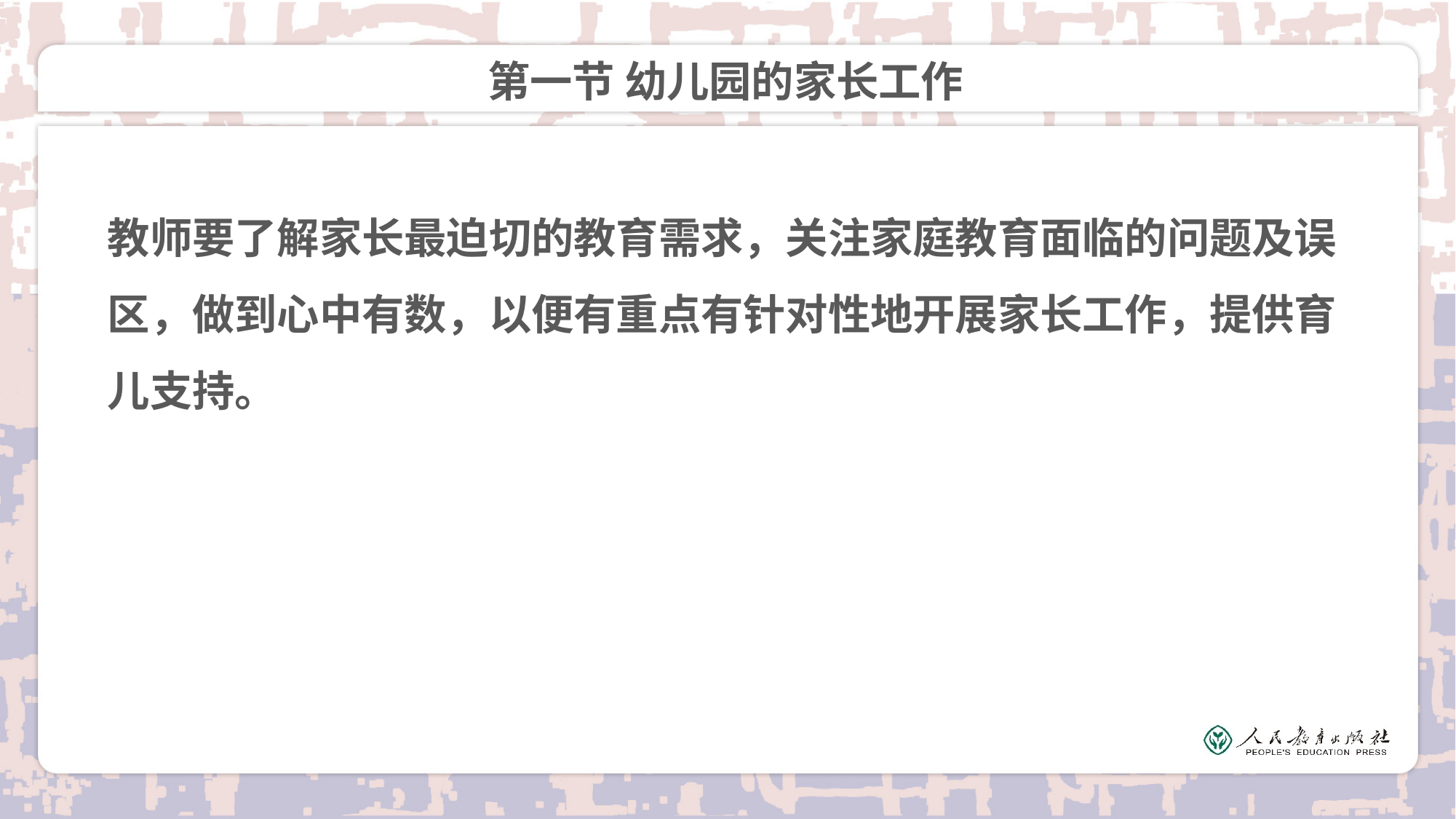

# 第一节 幼儿园的家长工作
教师要了解家长最迫切的教育需求，关注家庭教育面临的问题及误区，做到心中有数，以便有重点有针对性地开展家长工作，提供育儿支持。